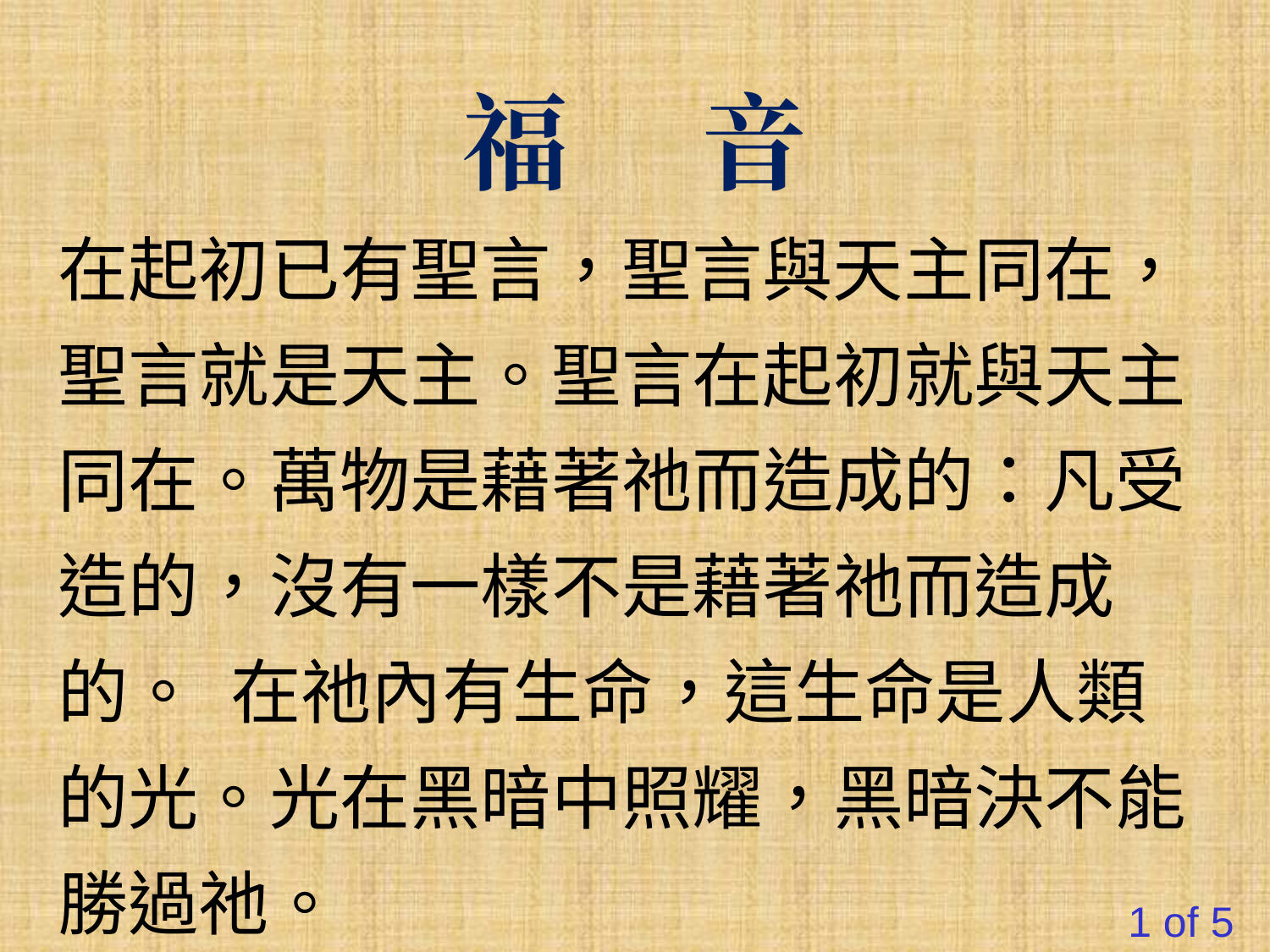

福     音
在起初已有聖言，聖言與天主同在，聖言就是天主。聖言在起初就與天主同在。萬物是藉著祂而造成的：凡受造的，沒有一樣不是藉著祂而造成的。  在祂內有生命，這生命是人類的光。光在黑暗中照耀，黑暗決不能勝過祂。
1 of 5